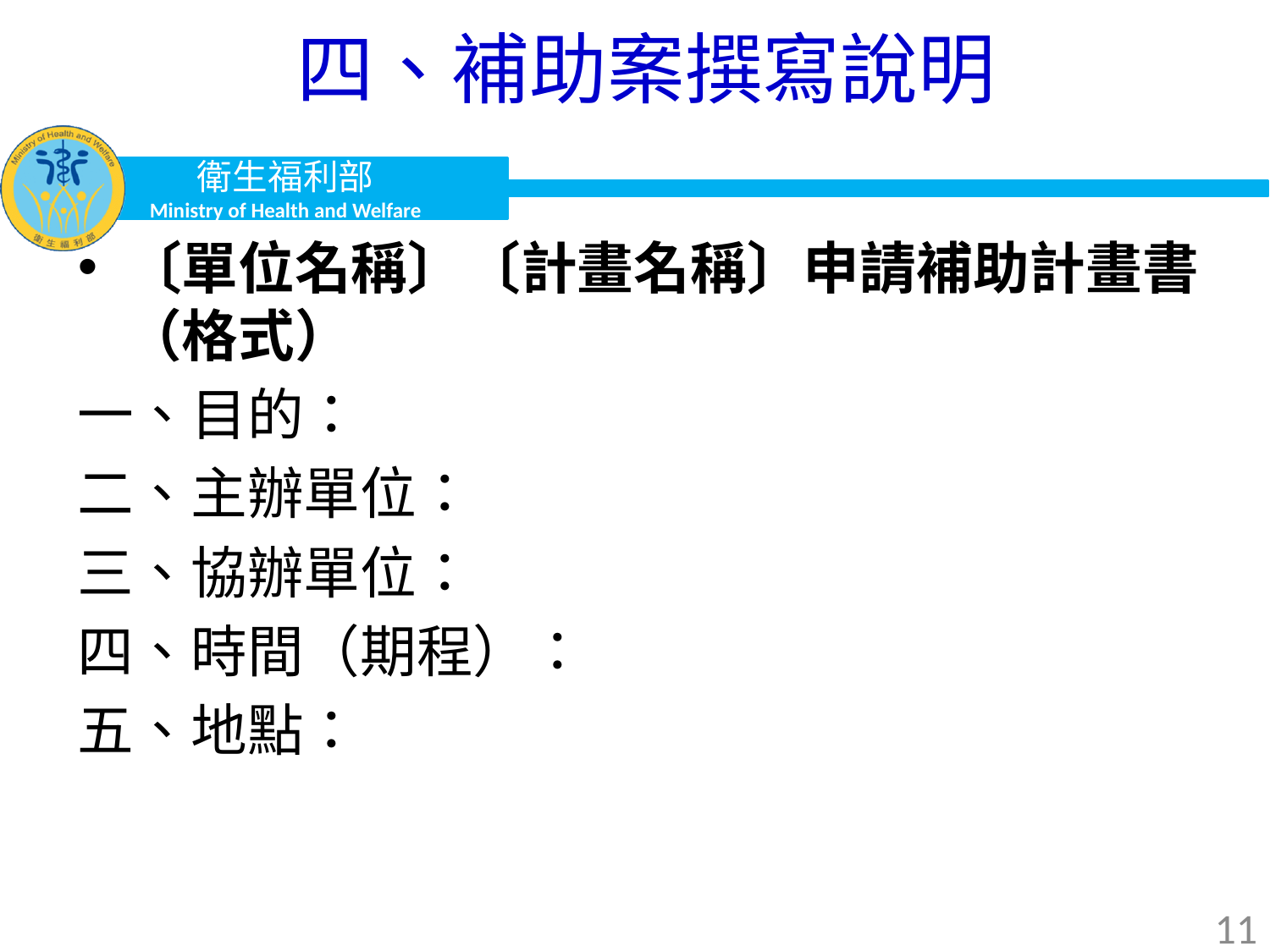

# 四、補助案撰寫說明
〔單位名稱〕〔計畫名稱〕申請補助計畫書（格式）
一、目的：
二、主辦單位：
三、協辦單位：
四、時間（期程）：
五、地點：

11